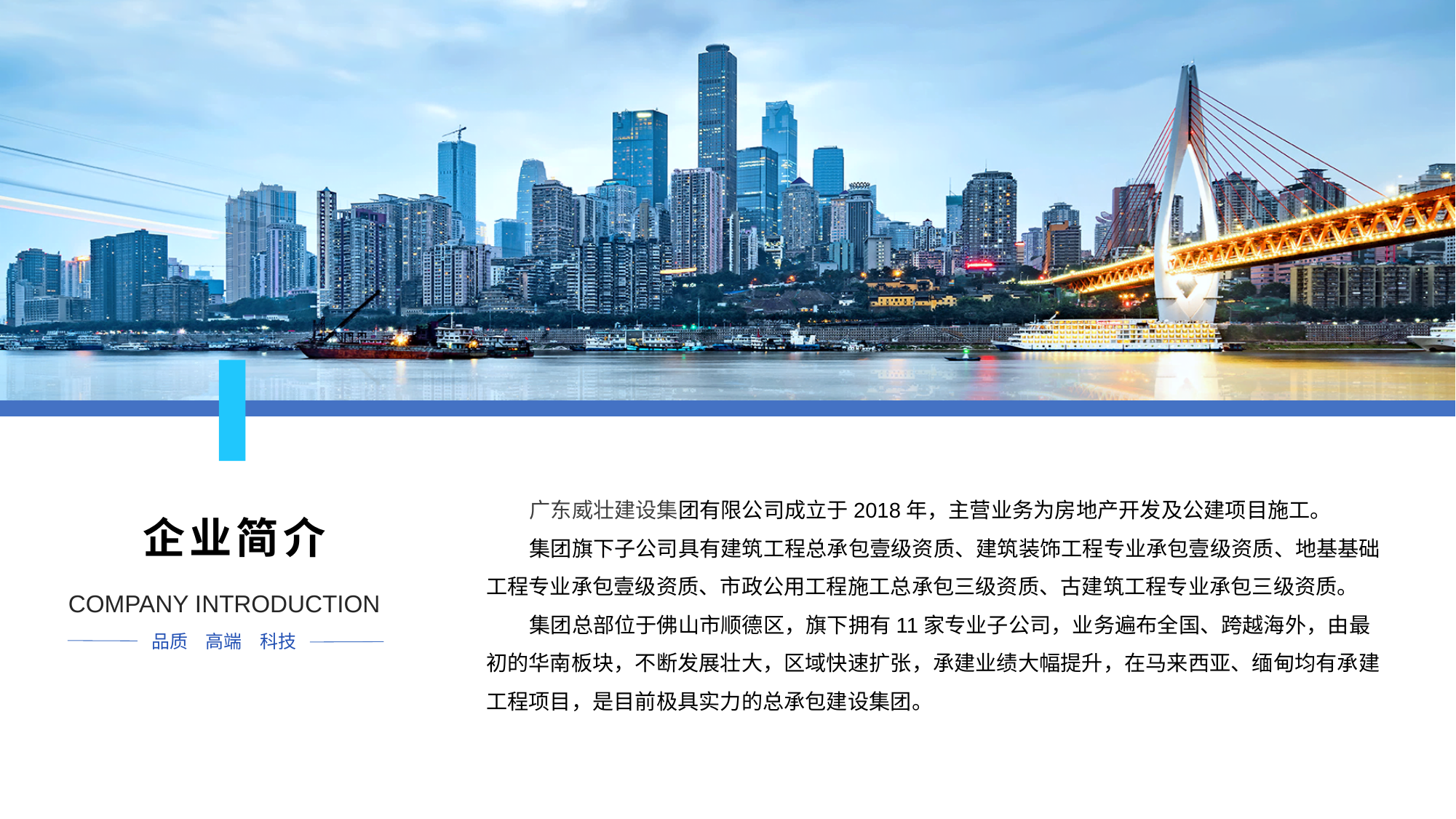

广东威壮建设集团有限公司成立于2018年，主营业务为房地产开发及公建项目施工。
集团旗下子公司具有建筑工程总承包壹级资质、建筑装饰工程专业承包壹级资质、地基基础工程专业承包壹级资质、市政公用工程施工总承包三级资质、古建筑工程专业承包三级资质。
集团总部位于佛山市顺德区，旗下拥有11家专业子公司，业务遍布全国、跨越海外，由最初的华南板块，不断发展壮大，区域快速扩张，承建业绩大幅提升，在马来西亚、缅甸均有承建工程项目，是目前极具实力的总承包建设集团。
企业简介
COMPANY INTRODUCTION
品质
高端
科技